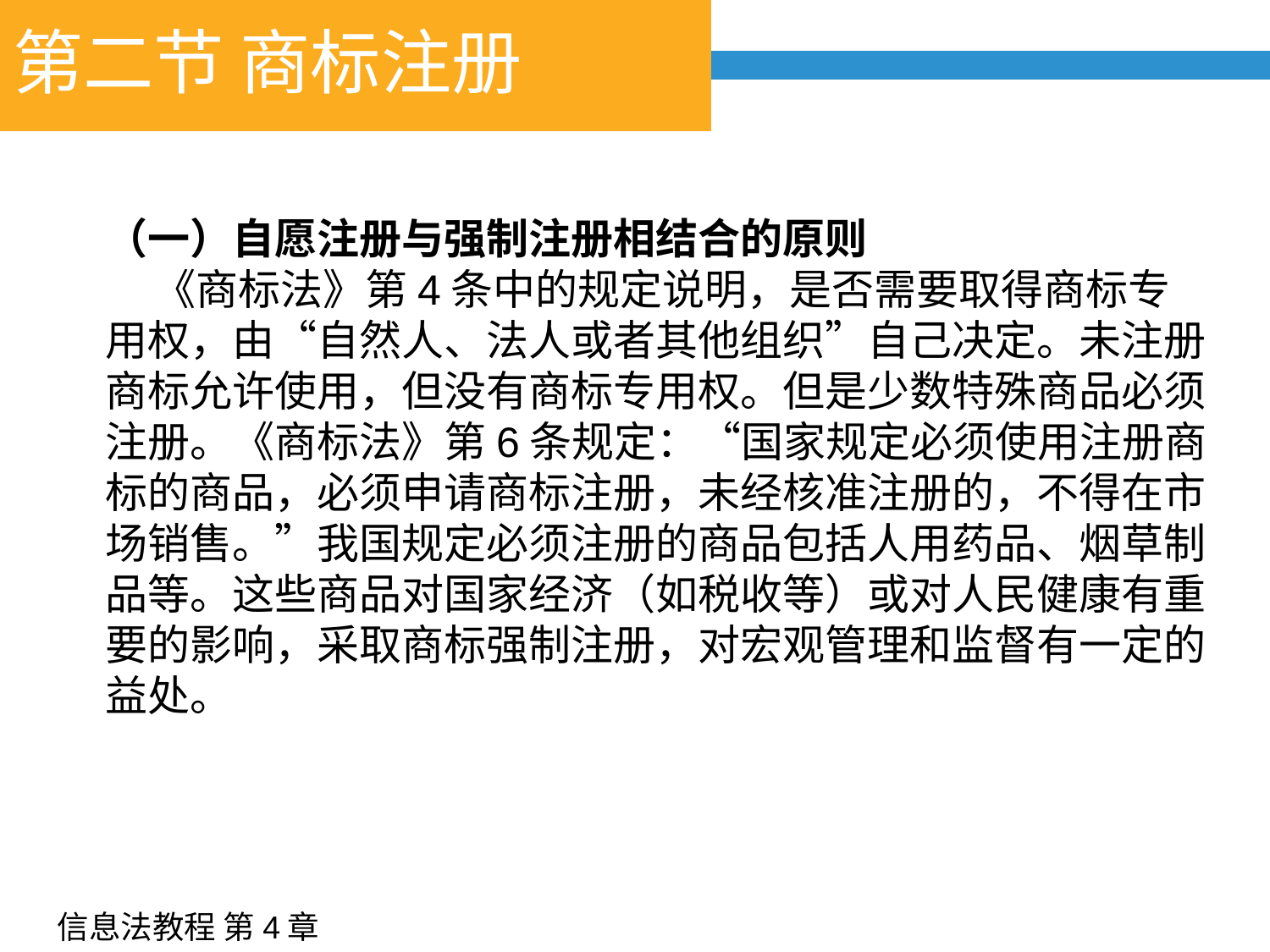

# 第二节 商标注册
（一）自愿注册与强制注册相结合的原则
    《商标法》第4条中的规定说明，是否需要取得商标专用权，由“自然人、法人或者其他组织”自己决定。未注册商标允许使用，但没有商标专用权。但是少数特殊商品必须注册。《商标法》第6条规定：“国家规定必须使用注册商标的商品，必须申请商标注册，未经核准注册的，不得在市场销售。”我国规定必须注册的商品包括人用药品、烟草制品等。这些商品对国家经济（如税收等）或对人民健康有重要的影响，采取商标强制注册，对宏观管理和监督有一定的益处。
信息法教程 第4章